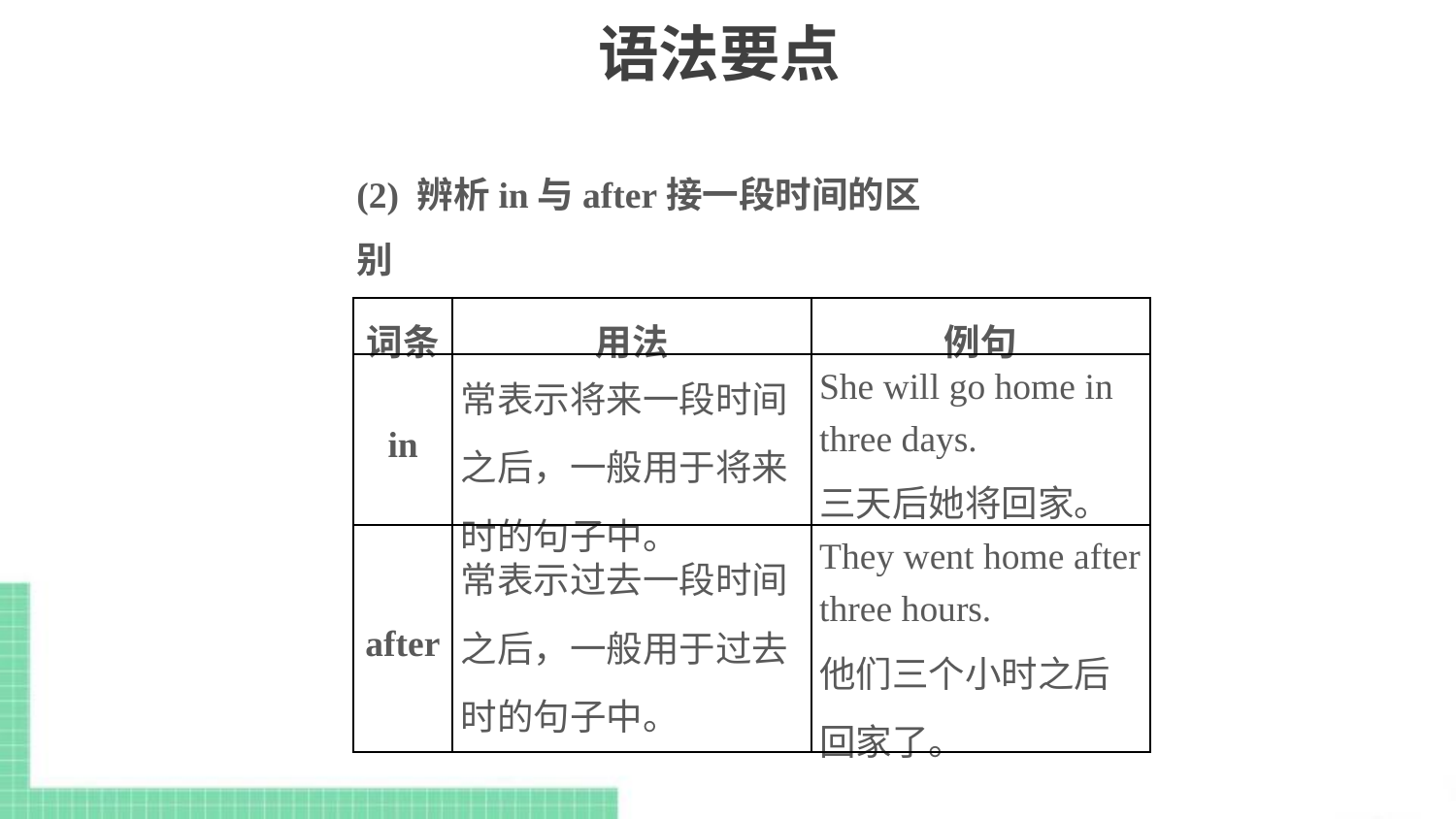

# 语法要点
(2) 辨析in与after接一段时间的区别
| 词条 | 用法 | 例句 |
| --- | --- | --- |
| in | 常表示将来一段时间之后，一般用于将来时的句子中。 | She will go home in three days. 三天后她将回家。 |
| after | 常表示过去一段时间之后，一般用于过去时的句子中。 | They went home after three hours. 他们三个小时之后回家了。 |